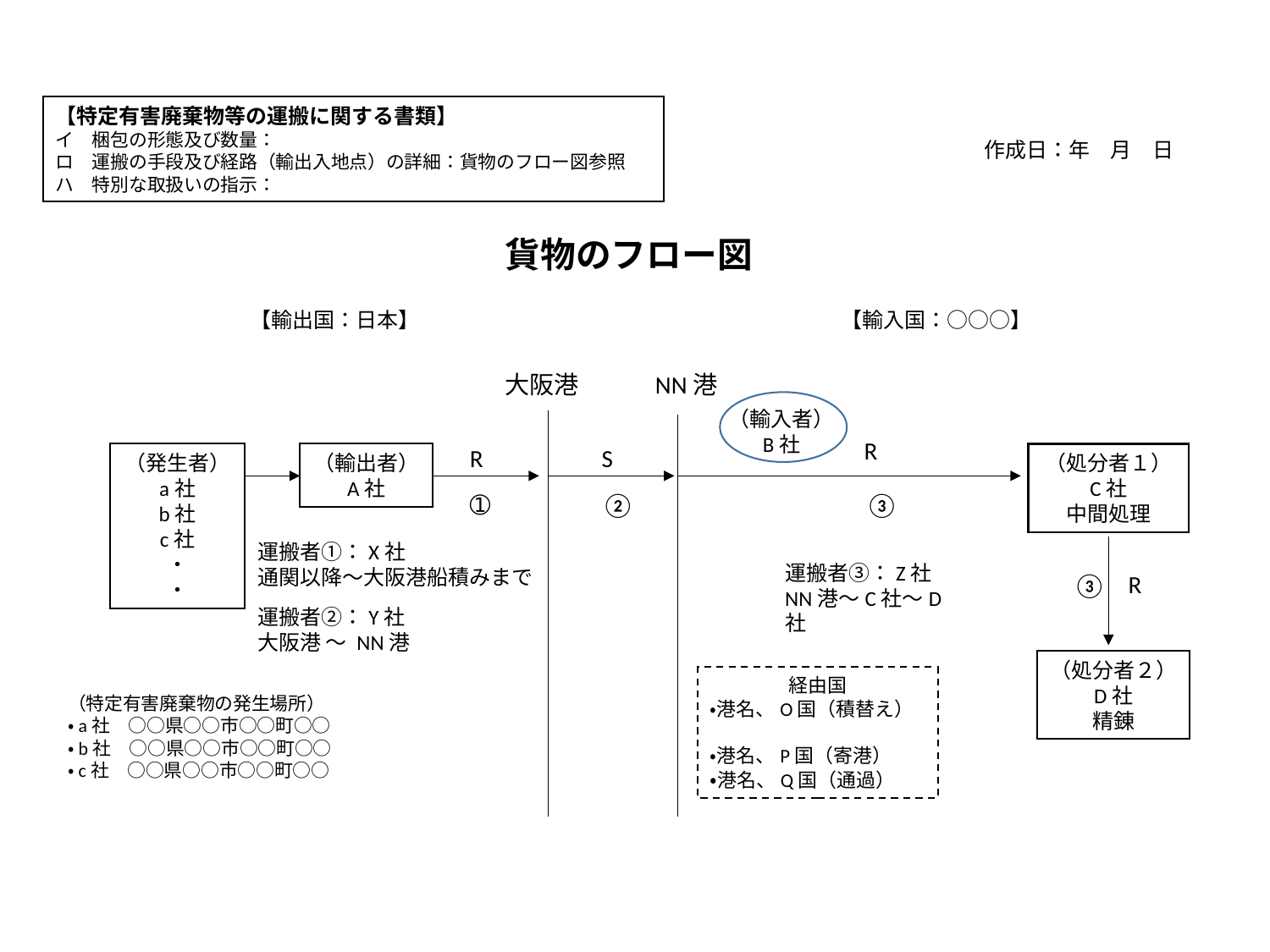

【特定有害廃棄物等の運搬に関する書類】
イ　梱包の形態及び数量：
ロ　運搬の手段及び経路（輸出入地点）の詳細：貨物のフロー図参照
ハ　特別な取扱いの指示：
作成日：年　月　日
貨物のフロー図
 【輸出国：日本】
 【輸入国：○○○】
大阪港
NN港

（輸入者）
B社
 R
 S
 R
（発生者）
a社
b社
c社
・
・
（輸出者）
A社
（処分者１）
C社
中間処理
 ➀
 ②
 ③

運搬者➀：X社
通関以降～大阪港船積みまで
運搬者③：Z社
NN港～C社～D社
 R
 ③

運搬者②：Y社
大阪港 ～ NN港
（処分者２）
D社
精錬
経由国
・港名、O国（積替え）
・港名、P国（寄港）
・港名、Q国（通過）
（特定有害廃棄物の発生場所）
・a社　○○県○○市○○町○○
・b社　○○県○○市○○町○○
・c社　○○県○○市○○町○○